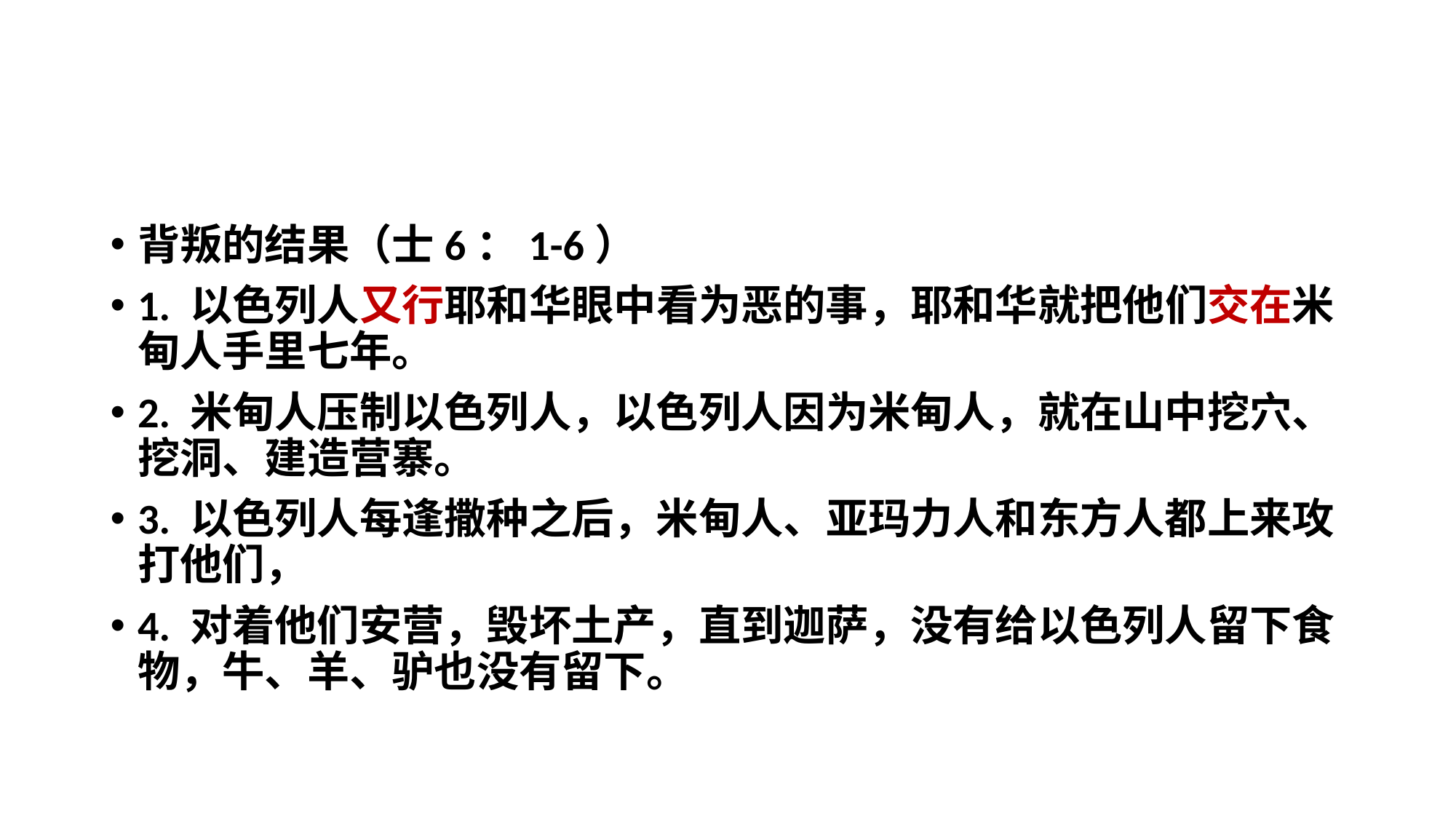

背叛的结果（士6：1-6）
1. 以色列人又行耶和华眼中看为恶的事，耶和华就把他们交在米甸人手里七年。
2. 米甸人压制以色列人，以色列人因为米甸人，就在山中挖穴、挖洞、建造营寨。
3. 以色列人每逢撒种之后，米甸人、亚玛力人和东方人都上来攻打他们，
4. 对着他们安营，毁坏土产，直到迦萨，没有给以色列人留下食物，牛、羊、驴也没有留下。